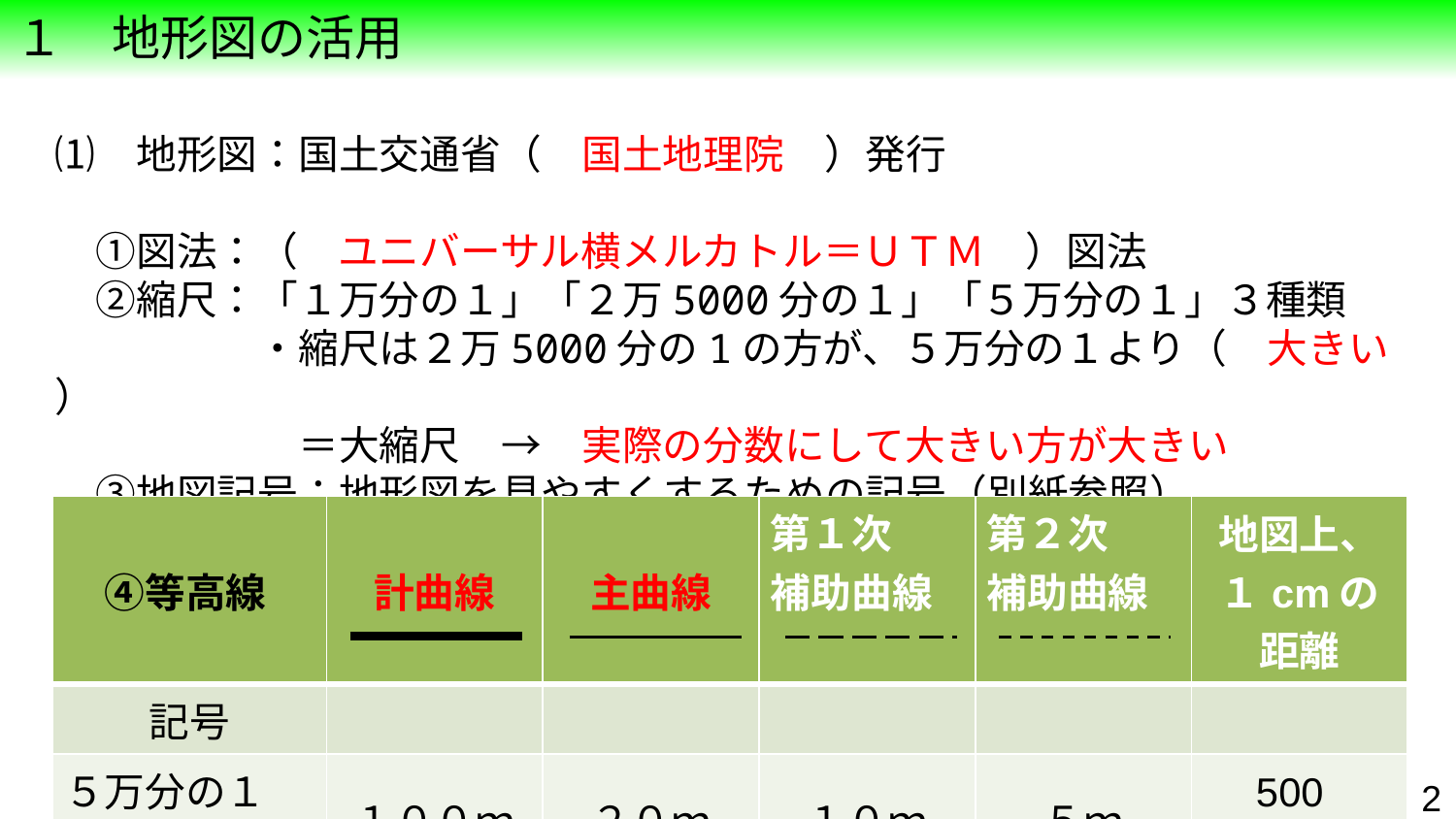

１　地形図の活用

　⑴　地形図：国土交通省（　国土地理院　）発行
　　①図法：（　ユニバーサル横メルカトル＝ＵＴＭ　）図法
　　②縮尺：「１万分の１」「２万5000分の１」「５万分の１」３種類
　　　　　　・縮尺は２万5000分の1の方が、５万分の１より（　大きい　）
　　　　　　　＝大縮尺　→　実際の分数にして大きい方が大きい
　　③地図記号：地形図を見やすくするための記号（別紙参照）

| ④等高線 | 計曲線 | 主曲線 | 第１次 補助曲線 | 第２次 補助曲線 | 地図上、１cmの距離 |
| --- | --- | --- | --- | --- | --- |
| 記号 |  |  |  |  |  |
| ５万分の１ | １００ｍ | ２０ｍ | １０ｍ | ５ｍ | 500 　ｍ |
| ２万５千分の１ | ５０ｍ | １０ｍ | ５mか2.5m | なし | 250 　ｍ |
2